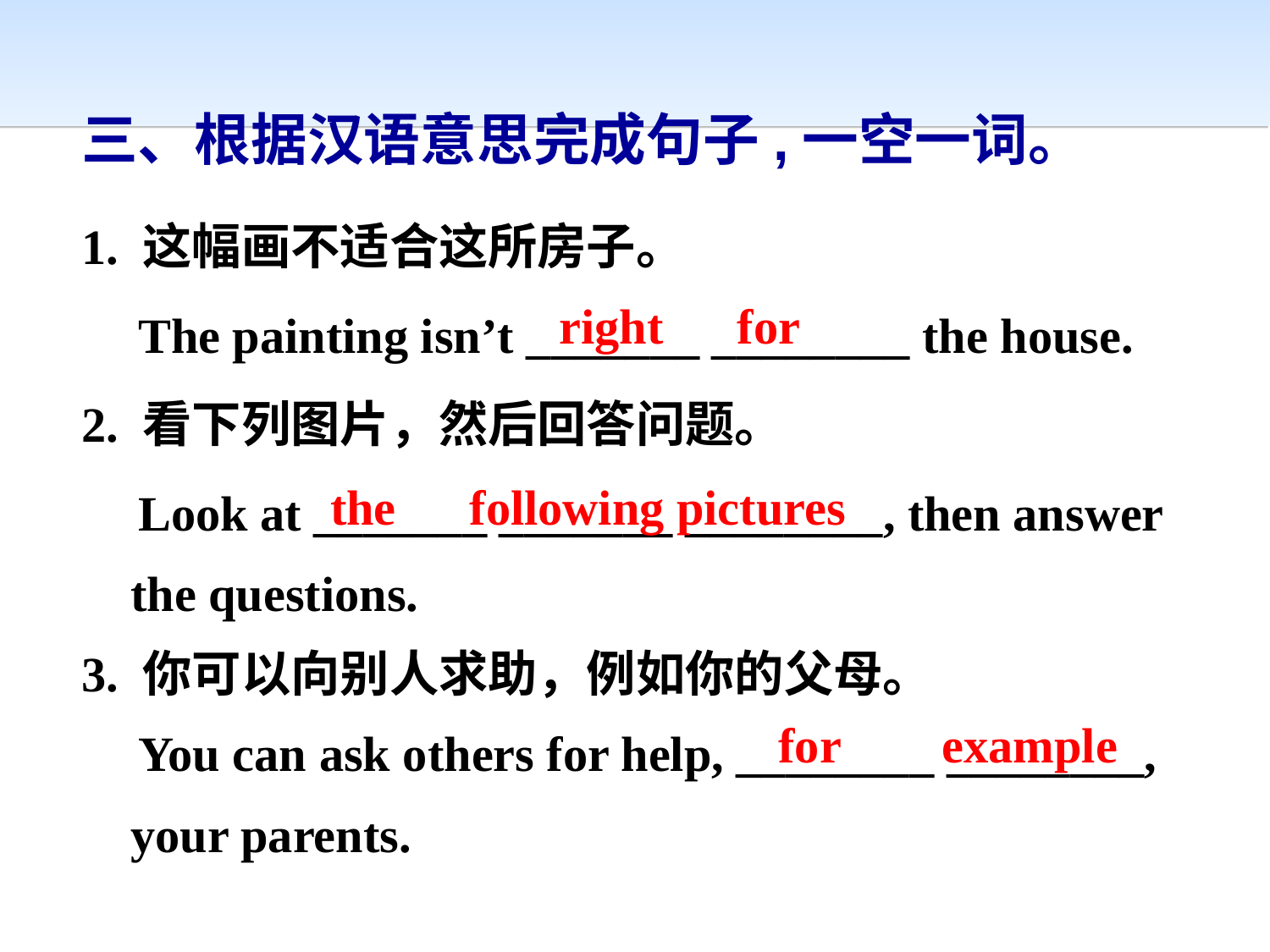

三、根据汉语意思完成句子,一空一词。
1. 这幅画不适合这所房子。
    The painting isn’t _______ ________ the house.
2. 看下列图片，然后回答问题。
    Look at _______ _______ ________, then answer
    the questions.
3. 你可以向别人求助，例如你的父母。
    You can ask others for help, ________ ________,
    your parents.
right      for
the      following pictures
for
example